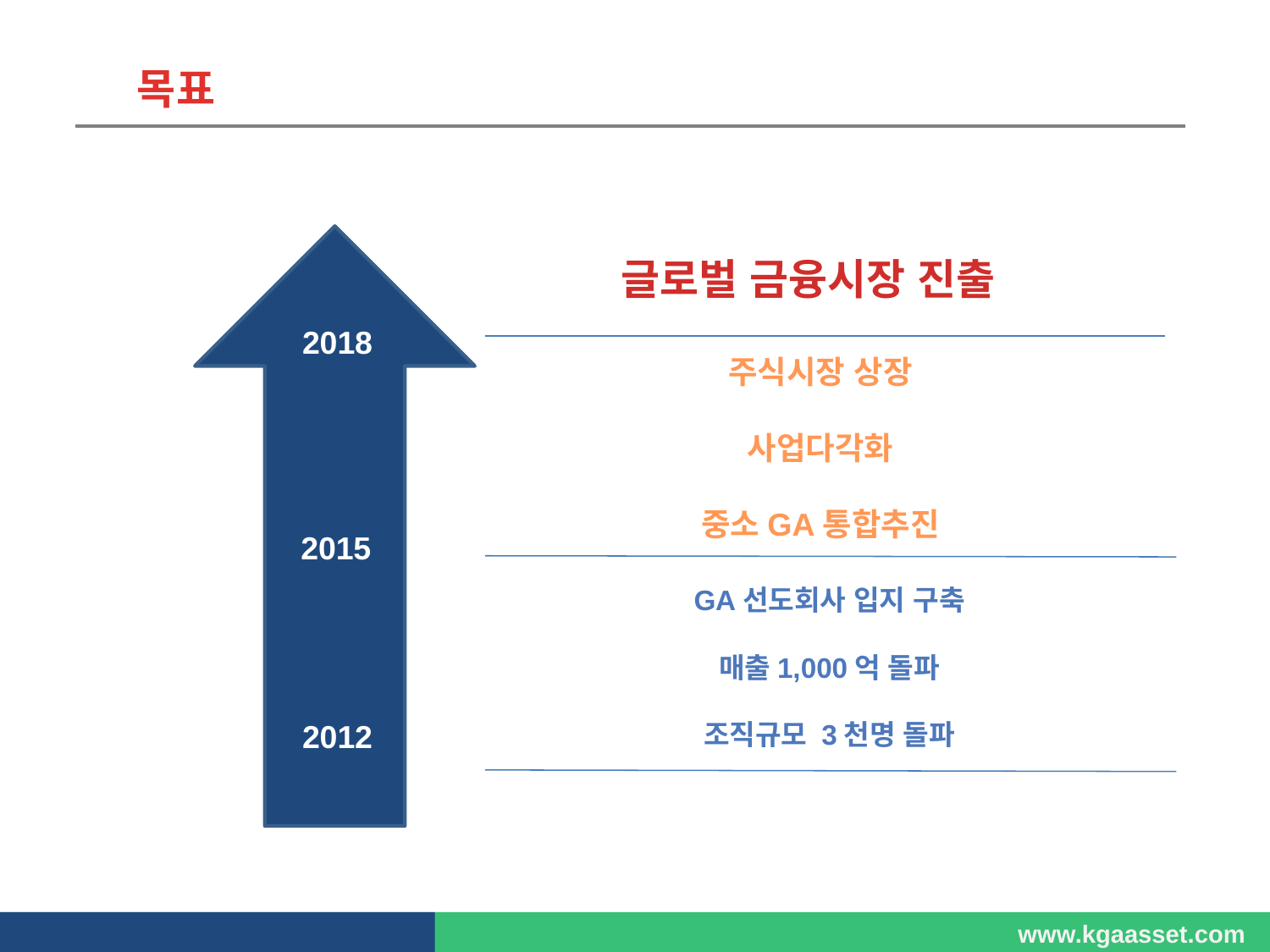

목표

글로벌 금융시장 진출
2018
주식시장 상장

사업다각화

중소GA통합추진
2015
GA선도회사 입지 구축

매출1,000억 돌파

조직규모 3천명 돌파
2012

www.kgaasset.com